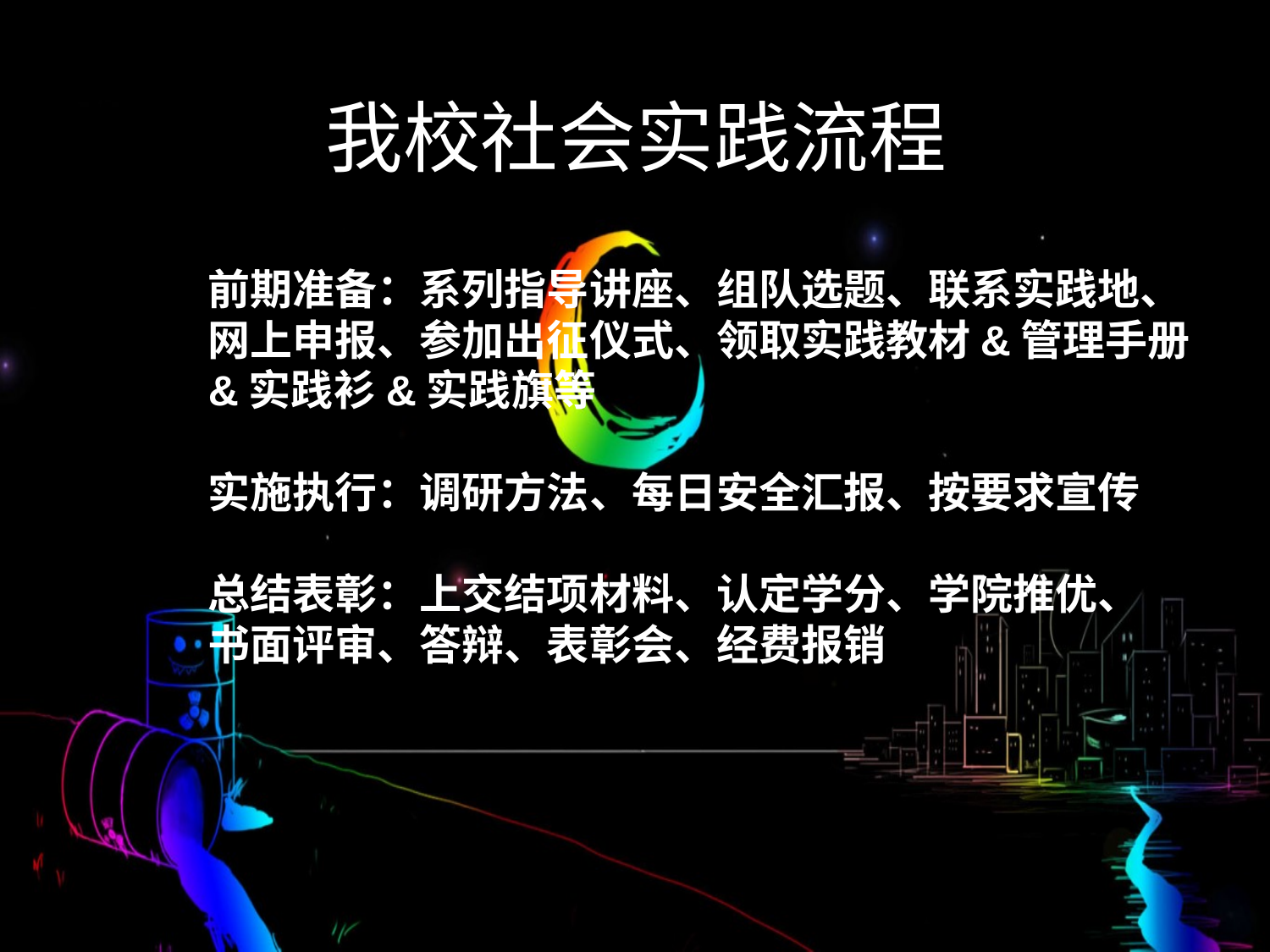

# 我校社会实践流程
前期准备：系列指导讲座、组队选题、联系实践地、
网上申报、参加出征仪式、领取实践教材&管理手册
&实践衫&实践旗等

实施执行：调研方法、每日安全汇报、按要求宣传

总结表彰：上交结项材料、认定学分、学院推优、
书面评审、答辩、表彰会、经费报销